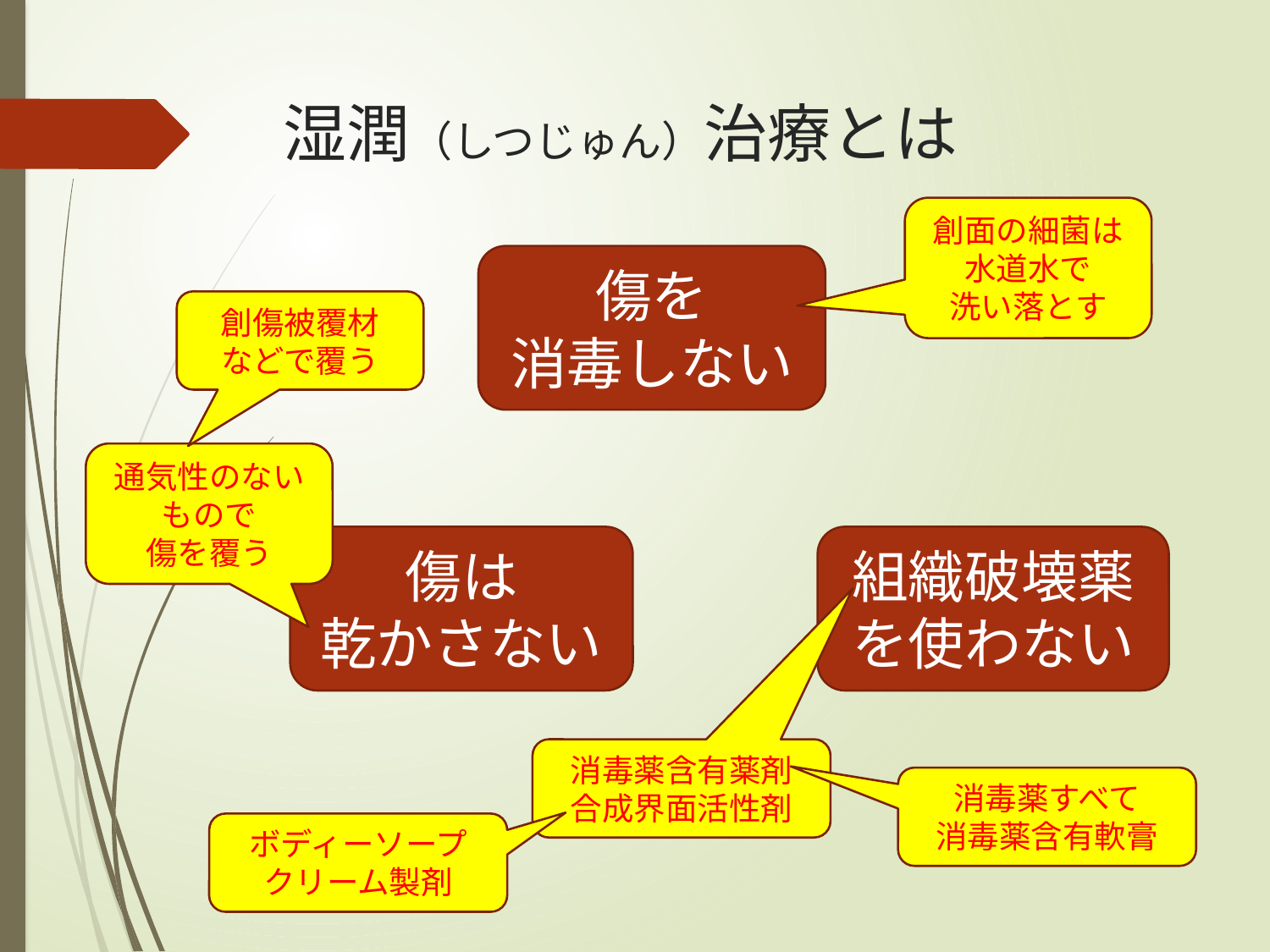

# 湿潤（しつじゅん）治療とは
創面の細菌は水道水で
洗い落とす
傷を
消毒しない
創傷被覆材
などで覆う
通気性のないもので
傷を覆う
傷は
乾かさない
組織破壊薬を使わない
消毒薬含有薬剤
合成界面活性剤
消毒薬すべて
消毒薬含有軟膏
ボディーソープ
クリーム製剤